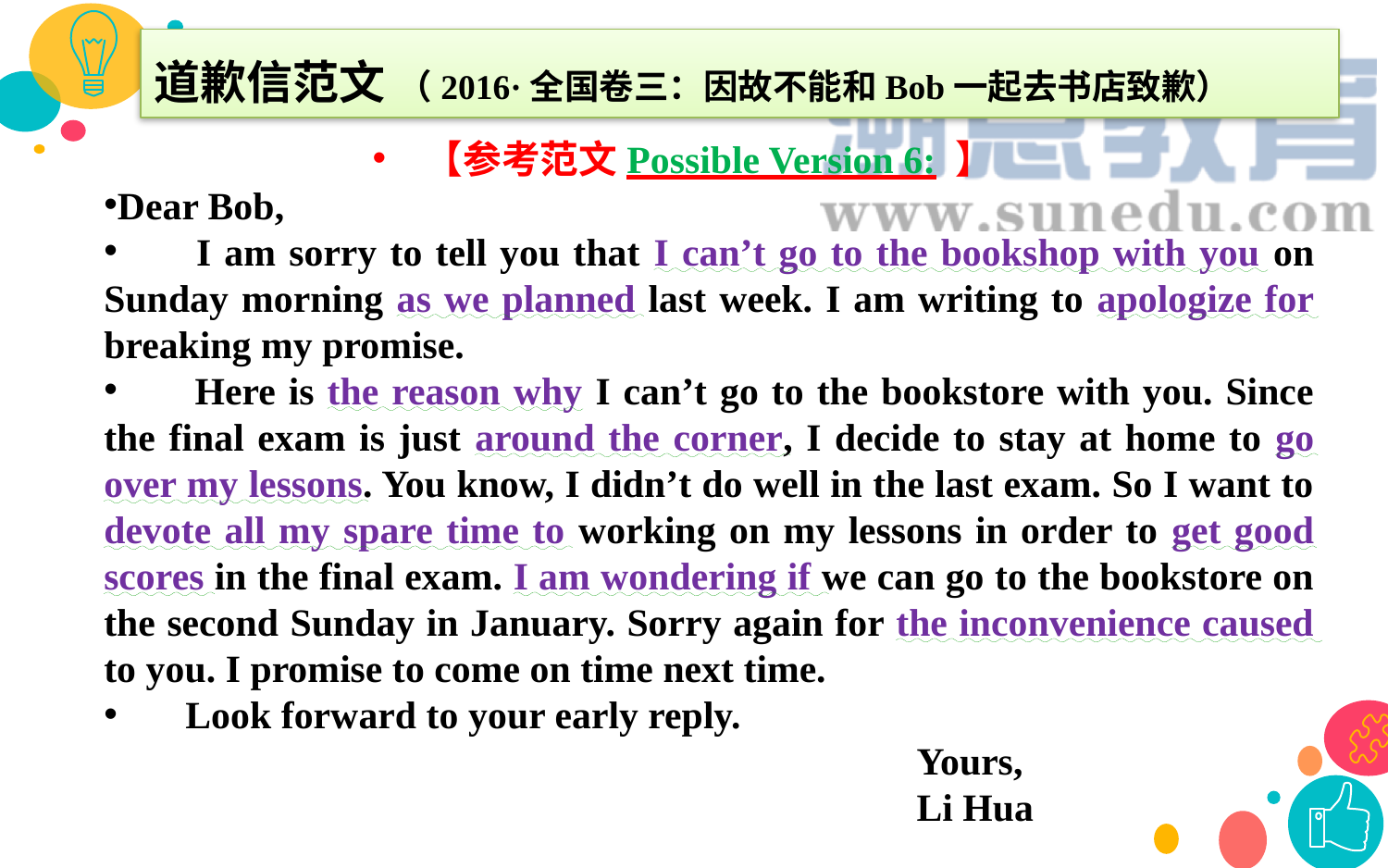

道歉信范文 （2016·全国卷三：因故不能和Bob一起去书店致歉）
【参考范文Possible Version 6: 】
Dear Bob,
      I am sorry to tell you that I can’t go to the bookshop with you on Sunday morning as we planned last week. I am writing to apologize for breaking my promise.
      Here is the reason why I can’t go to the bookstore with you. Since the final exam is just around the corner, I decide to stay at home to go over my lessons. You know, I didn’t do well in the last exam. So I want to devote all my spare time to working on my lessons in order to get good scores in the final exam. I am wondering if we can go to the bookstore on the second Sunday in January. Sorry again for the inconvenience caused to you. I promise to come on time next time.
       Look forward to your early reply.
                                                                                         Yours,
                                                                                         Li Hua